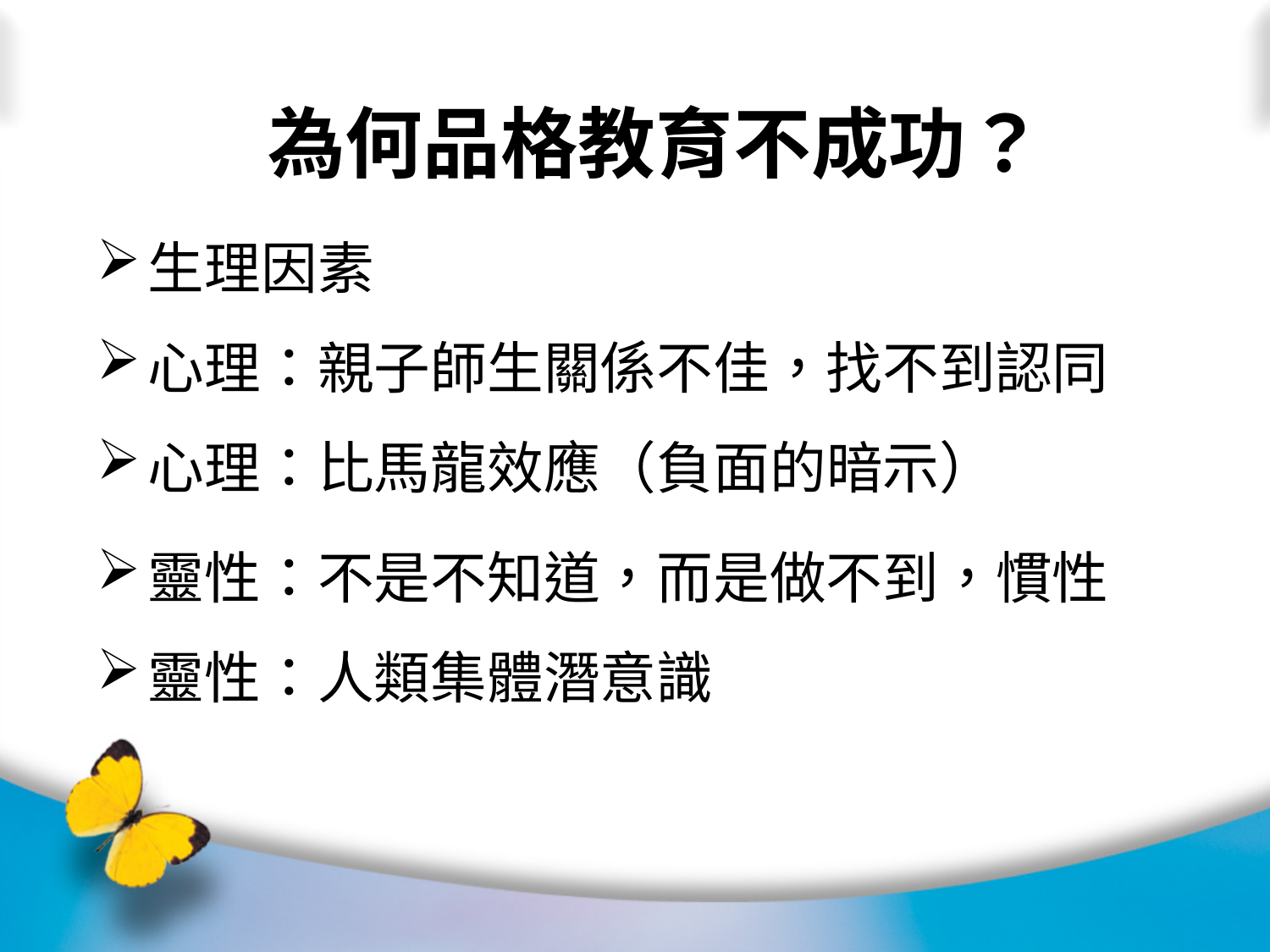

# 為何品格教育不成功？
生理因素
心理：親子師生關係不佳，找不到認同
心理：比馬龍效應（負面的暗示）
靈性：不是不知道，而是做不到，慣性
靈性：人類集體潛意識